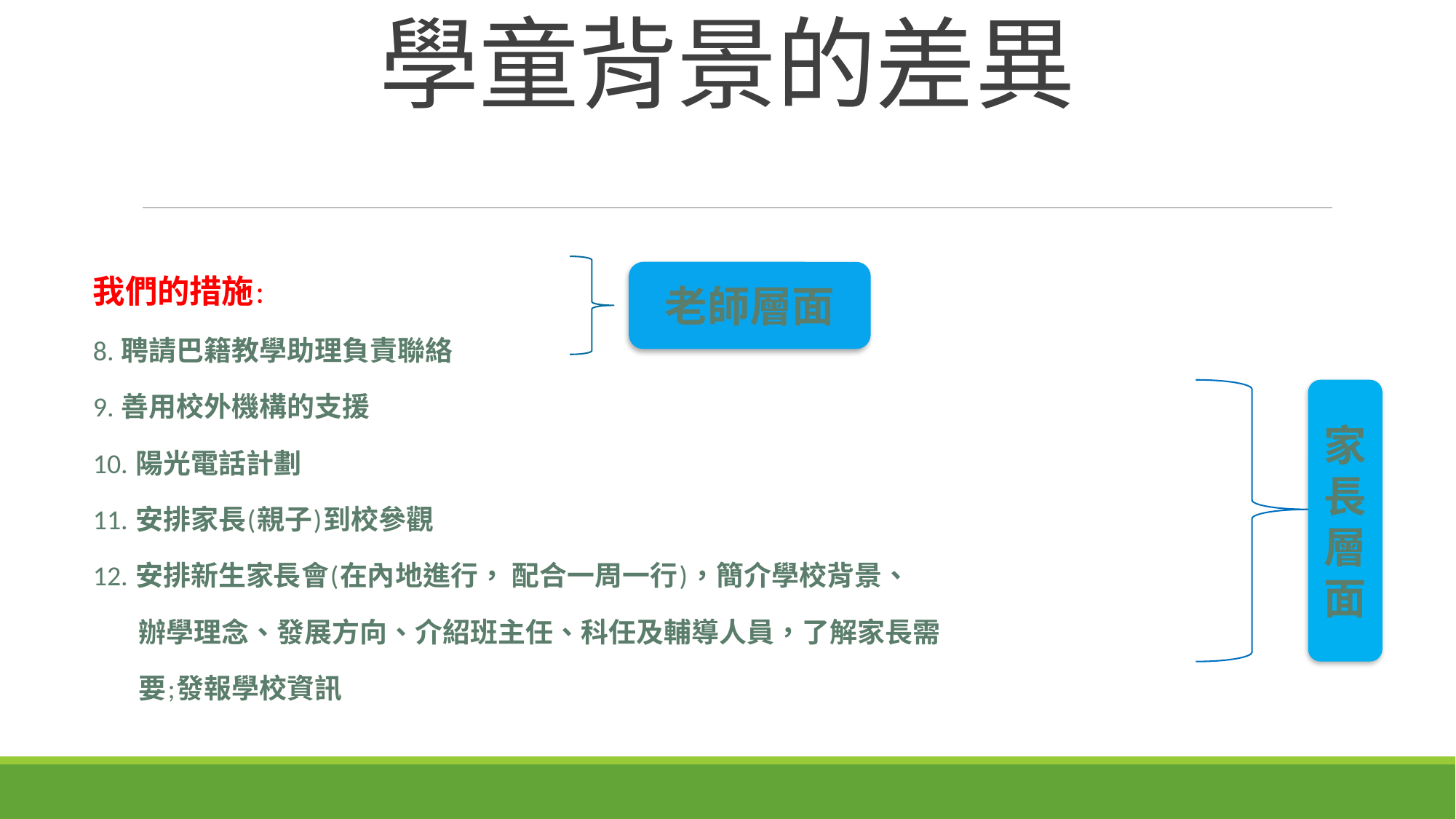

# 學童背景的差異

我們的措施:
8. 聘請巴籍教學助理負責聯絡
9. 善用校外機構的支援
10. 陽光電話計劃
11. 安排家長(親子)到校參觀
12. 安排新生家長會(在內地進行， 配合一周一行)，簡介學校背景、
       辦學理念、發展方向、介紹班主任、科任及輔導人員，了解家長需
       要;發報學校資訊

老師層面

家長層面